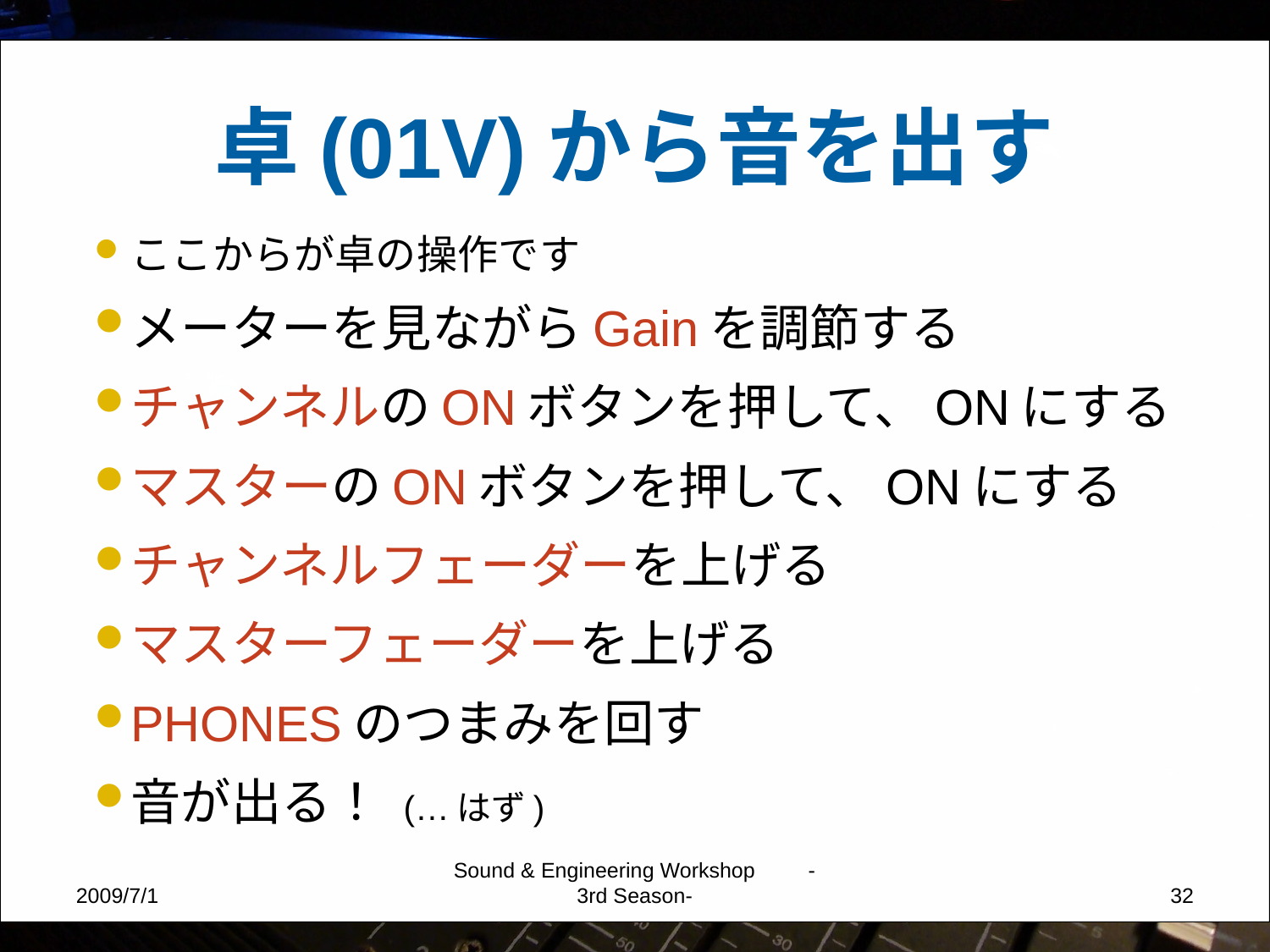

# 卓(01V)から音を出す
ここからが卓の操作です
メーターを見ながらGainを調節する
チャンネルのONボタンを押して、ONにする
マスターのONボタンを押して、ONにする
チャンネルフェーダーを上げる
マスターフェーダーを上げる
PHONESのつまみを回す
音が出る！ (…はず)
2009/7/1
Sound & Engineering Workshop         -3rd Season-
32